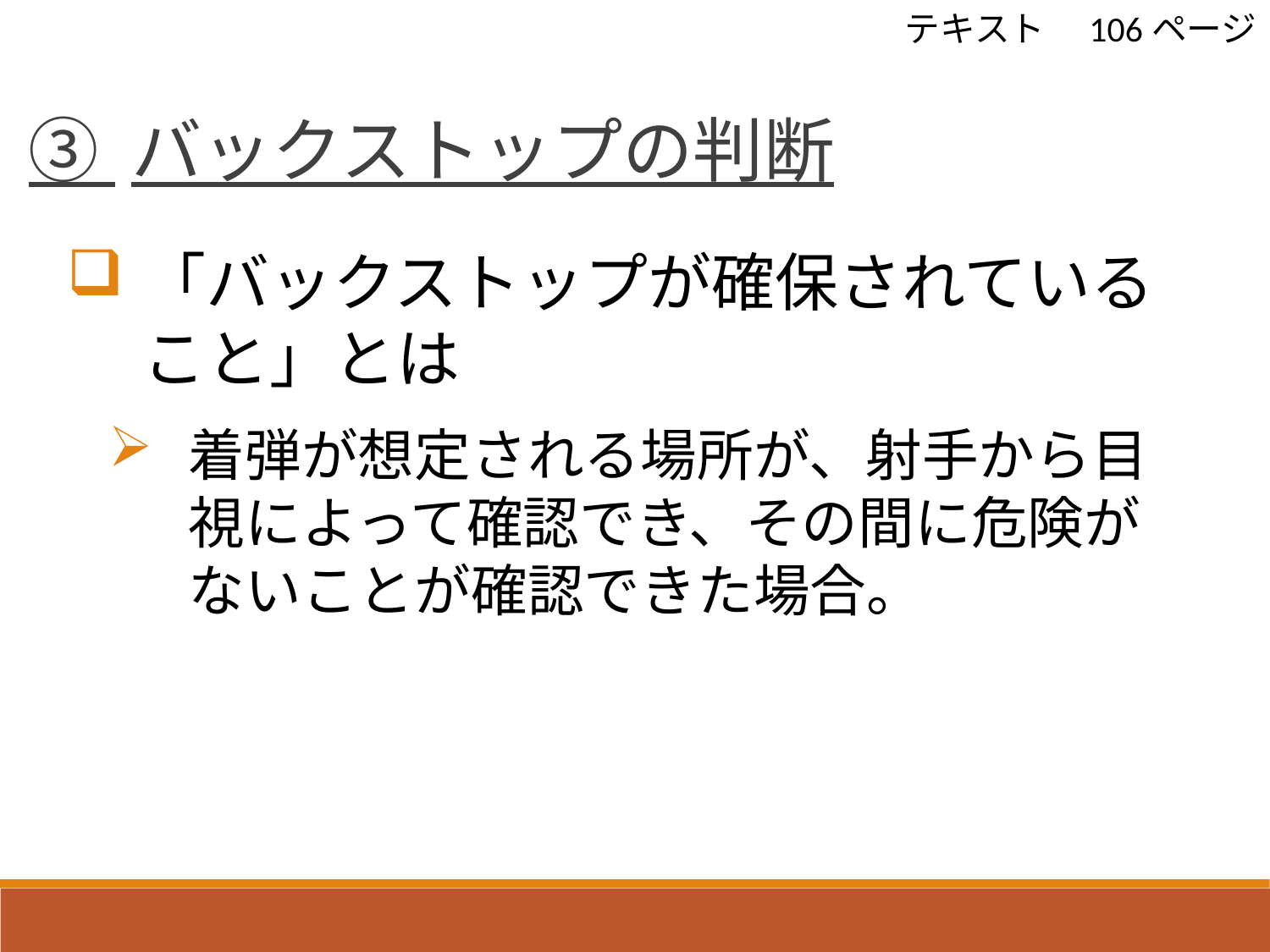

テキスト　106ページ
 ③ バックストップの判断
「バックストップが確保されていること」とは
着弾が想定される場所が、射手から目視によって確認でき、その間に危険がないことが確認できた場合。